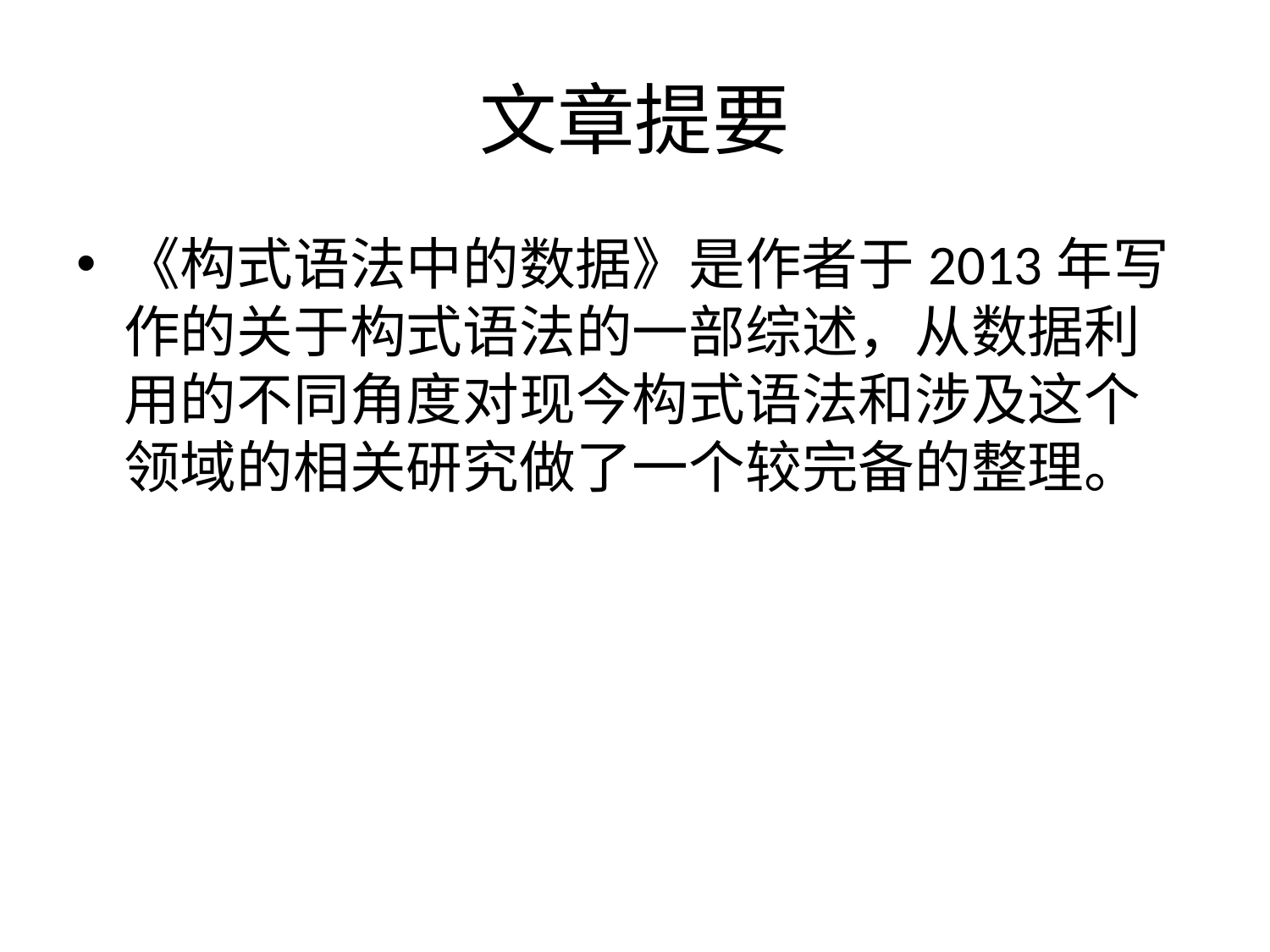

# 文章提要
《构式语法中的数据》是作者于2013年写作的关于构式语法的一部综述，从数据利用的不同角度对现今构式语法和涉及这个领域的相关研究做了一个较完备的整理。